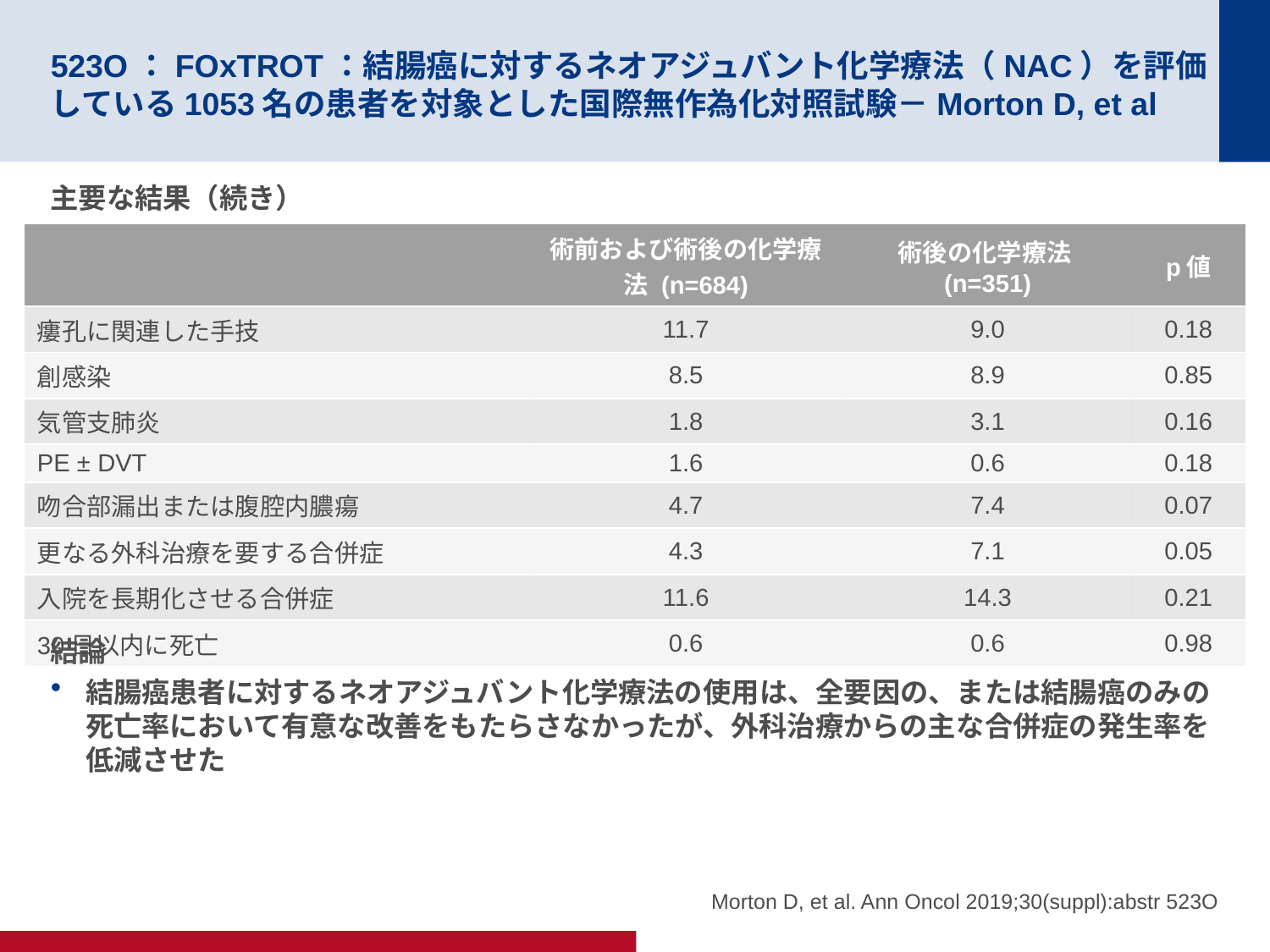

# 523O：FOxTROT：結腸癌に対するネオアジュバント化学療法（NAC）を評価している1053名の患者を対象とした国際無作為化対照試験－Morton D, et al
主要な結果（続き）
結論
結腸癌患者に対するネオアジュバント化学療法の使用は、全要因の、または結腸癌のみの死亡率において有意な改善をもたらさなかったが、外科治療からの主な合併症の発生率を低減させた
|  | 術前および術後の化学療法 (n=684) | 術後の化学療法 (n=351) | p値 |
| --- | --- | --- | --- |
| 瘻孔に関連した手技 | 11.7 | 9.0 | 0.18 |
| 創感染 | 8.5 | 8.9 | 0.85 |
| 気管支肺炎 | 1.8 | 3.1 | 0.16 |
| PE ± DVT | 1.6 | 0.6 | 0.18 |
| 吻合部漏出または腹腔内膿瘍 | 4.7 | 7.4 | 0.07 |
| 更なる外科治療を要する合併症 | 4.3 | 7.1 | 0.05 |
| 入院を長期化させる合併症 | 11.6 | 14.3 | 0.21 |
| 30日以内に死亡 | 0.6 | 0.6 | 0.98 |
Morton D, et al. Ann Oncol 2019;30(suppl):abstr 523O